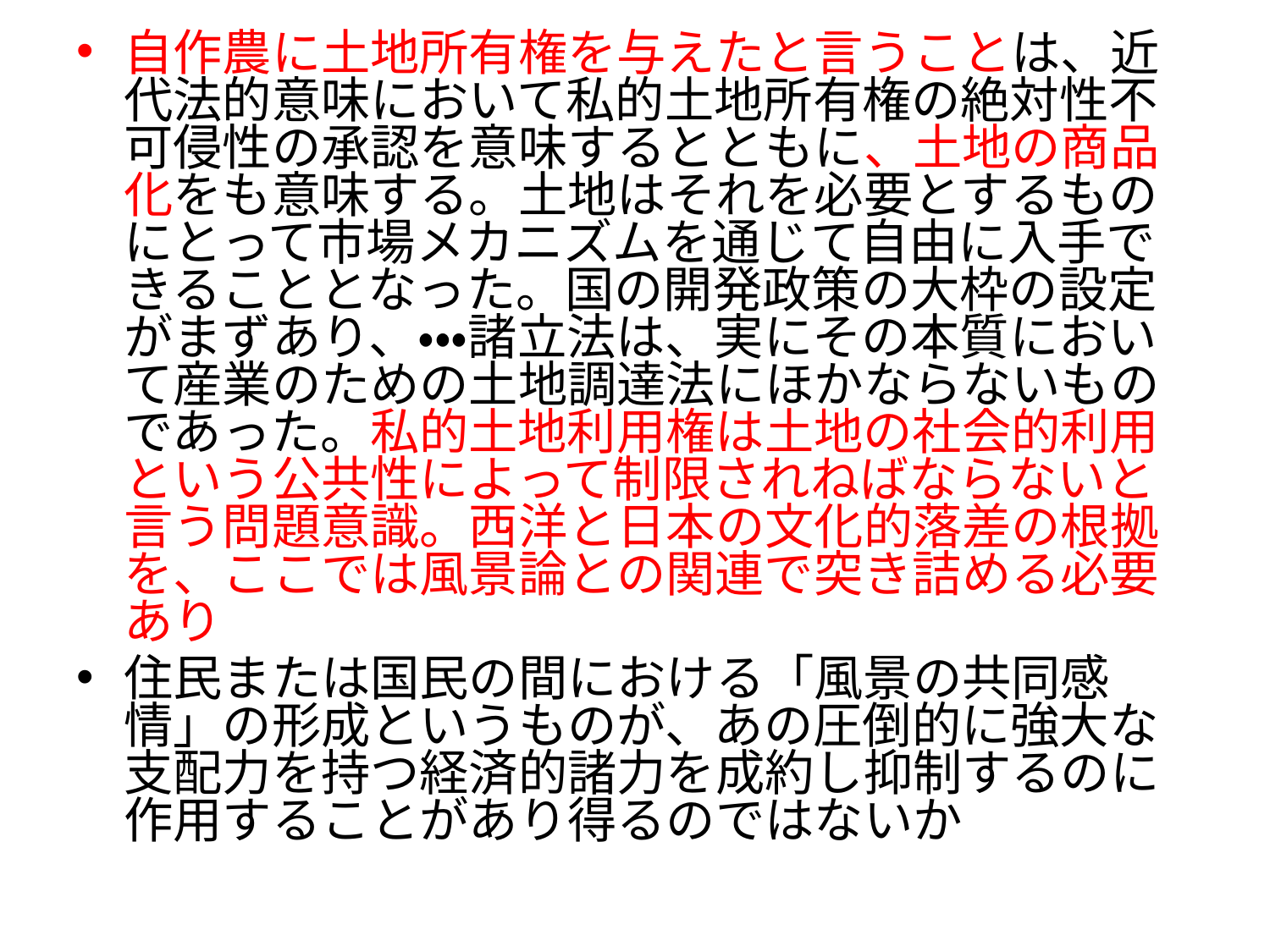

自作農に土地所有権を与えたと言うことは、近代法的意味において私的土地所有権の絶対性不可侵性の承認を意味するとともに、土地の商品化をも意味する。土地はそれを必要とするものにとって市場メカニズムを通じて自由に入手できることとなった。国の開発政策の大枠の設定がまずあり、・・・諸立法は、実にその本質において産業のための土地調達法にほかならないものであった。私的土地利用権は土地の社会的利用という公共性によって制限されねばならないと言う問題意識。西洋と日本の文化的落差の根拠を、ここでは風景論との関連で突き詰める必要あり
住民または国民の間における「風景の共同感情」の形成というものが、あの圧倒的に強大な支配力を持つ経済的諸力を成約し抑制するのに作用することがあり得るのではないか